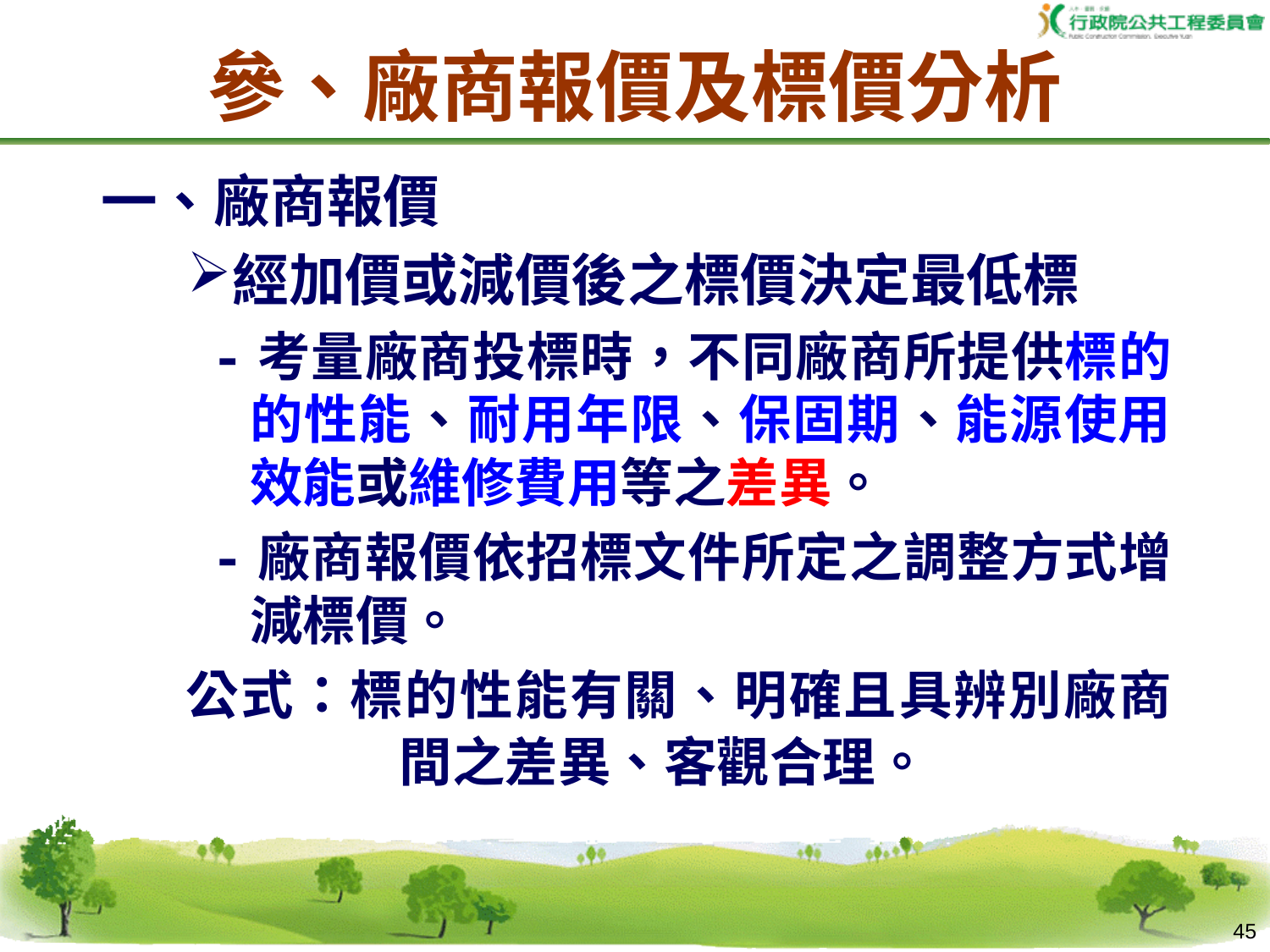

參、廠商報價及標價分析
一、廠商報價
經加價或減價後之標價決定最低標
-考量廠商投標時，不同廠商所提供標的的性能、耐用年限、保固期、能源使用效能或維修費用等之差異。
-廠商報價依招標文件所定之調整方式增減標價。
     公式：標的性能有關、明確且具辨別廠商間之差異、客觀合理。

45